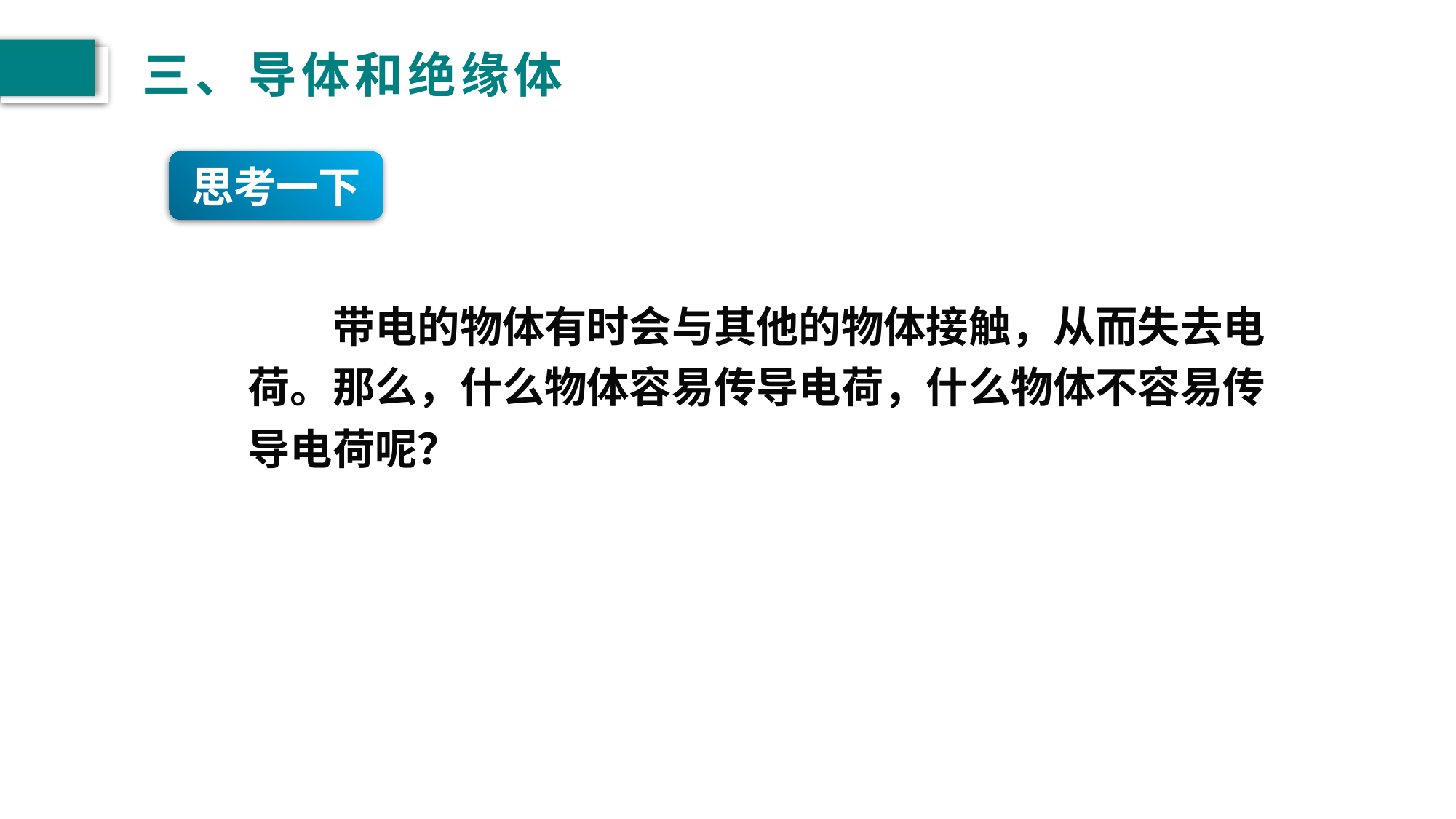

# 三、导体和绝缘体
思考一下
　　带电的物体有时会与其他的物体接触，从而失去电荷。那么，什么物体容易传导电荷，什么物体不容易传导电荷呢？